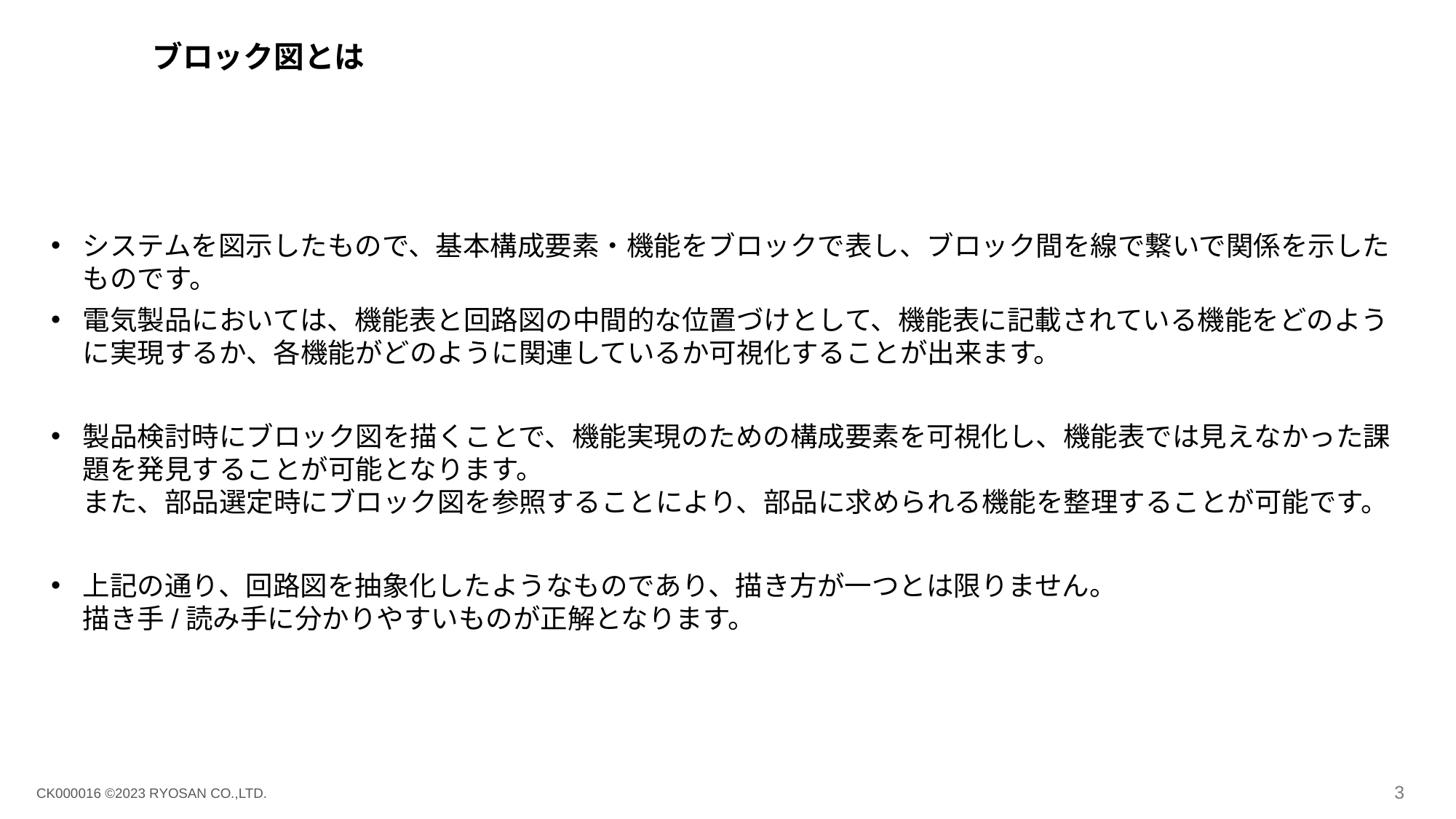

# ブロック図とは
システムを図示したもので、基本構成要素・機能をブロックで表し、ブロック間を線で繋いで関係を示したものです。
電気製品においては、機能表と回路図の中間的な位置づけとして、機能表に記載されている機能をどのように実現するか、各機能がどのように関連しているか可視化することが出来ます。

製品検討時にブロック図を描くことで、機能実現のための構成要素を可視化し、機能表では見えなかった課題を発見することが可能となります。
また、部品選定時にブロック図を参照することにより、部品に求められる機能を整理することが可能です。

上記の通り、回路図を抽象化したようなものであり、描き方が一つとは限りません。
描き手/読み手に分かりやすいものが正解となります。